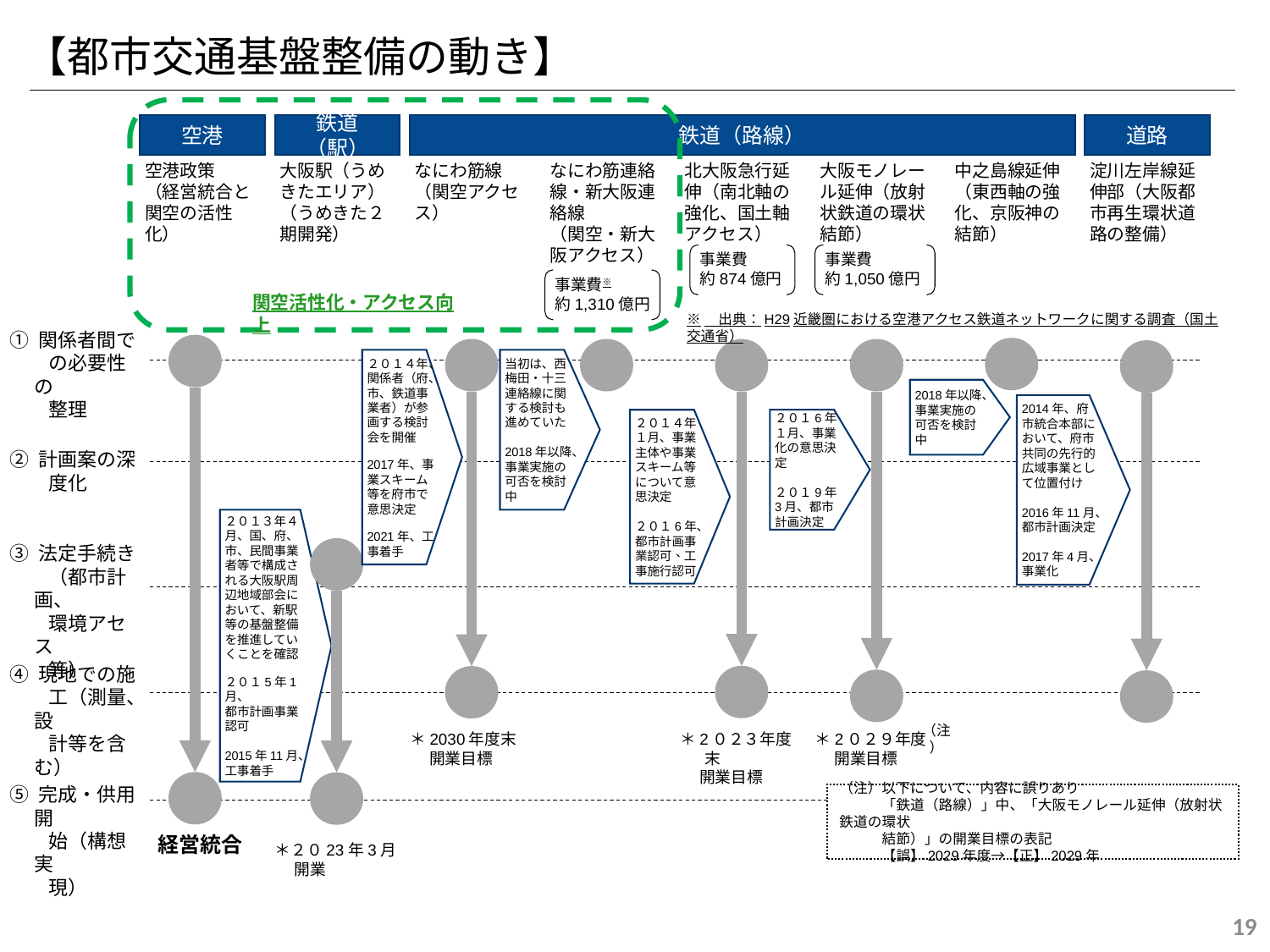

【都市交通基盤整備の動き】

空港
鉄道（駅）
鉄道（路線）
道路
空港政策
（経営統合と関空の活性化）
大阪駅（うめきたエリア）
（うめきた２期開発）
なにわ筋線
（関空アクセス）
なにわ筋連絡線・新大阪連絡線
（関空・新大阪アクセス）
北大阪急行延伸（南北軸の強化、国土軸アクセス）
大阪モノレール延伸（放射状鉄道の環状結節）
中之島線延伸（東西軸の強化、京阪神の結節）
淀川左岸線延伸部（大阪都市再生環状道路の整備）

事業費
約874億円

事業費
約1,050億円

事業費※
約1,310億円
関空活性化・アクセス向上
※　出典：H29近畿圏における空港アクセス鉄道ネットワークに関する調査（国土交通省）
① 関係者間で
　　の必要性の
　　整理

２０１４年、関係者（府、市、鉄道事業者）が参画する検討会を開催

2017年、事業スキーム等を府市で意思決定

2021年、工事着手
当初は、西梅田・十三連絡線に関する検討も進めていた

2018年以降、事業実施の可否を検討中
2018年以降、事業実施の可否を検討中
2014年、府市統合本部において、府市共同の先行的広域事業として位置付け

2016年11月、都市計画決定

2017年4月、事業化
２０１４年１月、事業主体や事業スキーム等について意思決定

２０１6年、都市計画事業認可、工事施行認可
２０１6年１月、事業化の意思決定

２０１9年3月、都市計画決定
② 計画案の深
　　度化
２０１３年４月、国、府、市、民間事業者等で構成される大阪駅周辺地域部会において、新駅等の基盤整備を推進していくことを確認

２０１5年1月、
都市計画事業認可

2015年11月、工事着手
③ 法定手続き
　　（都市計画、
　　環境アセス
　　等）

④ 現地での施
　　工（測量、設
　　計等を含む）

（注）
＊2030年度末
　 開業目標
＊2０２３年度末
　 開業目標
＊2０２９年度
　 開業目標

⑤ 完成・供用開
　　始（構想実
　　現）
（注）以下について、内容に誤りあり
　　　「鉄道（路線）」中、「大阪モノレール延伸（放射状鉄道の環状
　　　結節）」の開業目標の表記
　　　【誤】2029年度→【正】2029年
経営統合
＊２０23年3月
　 開業
19